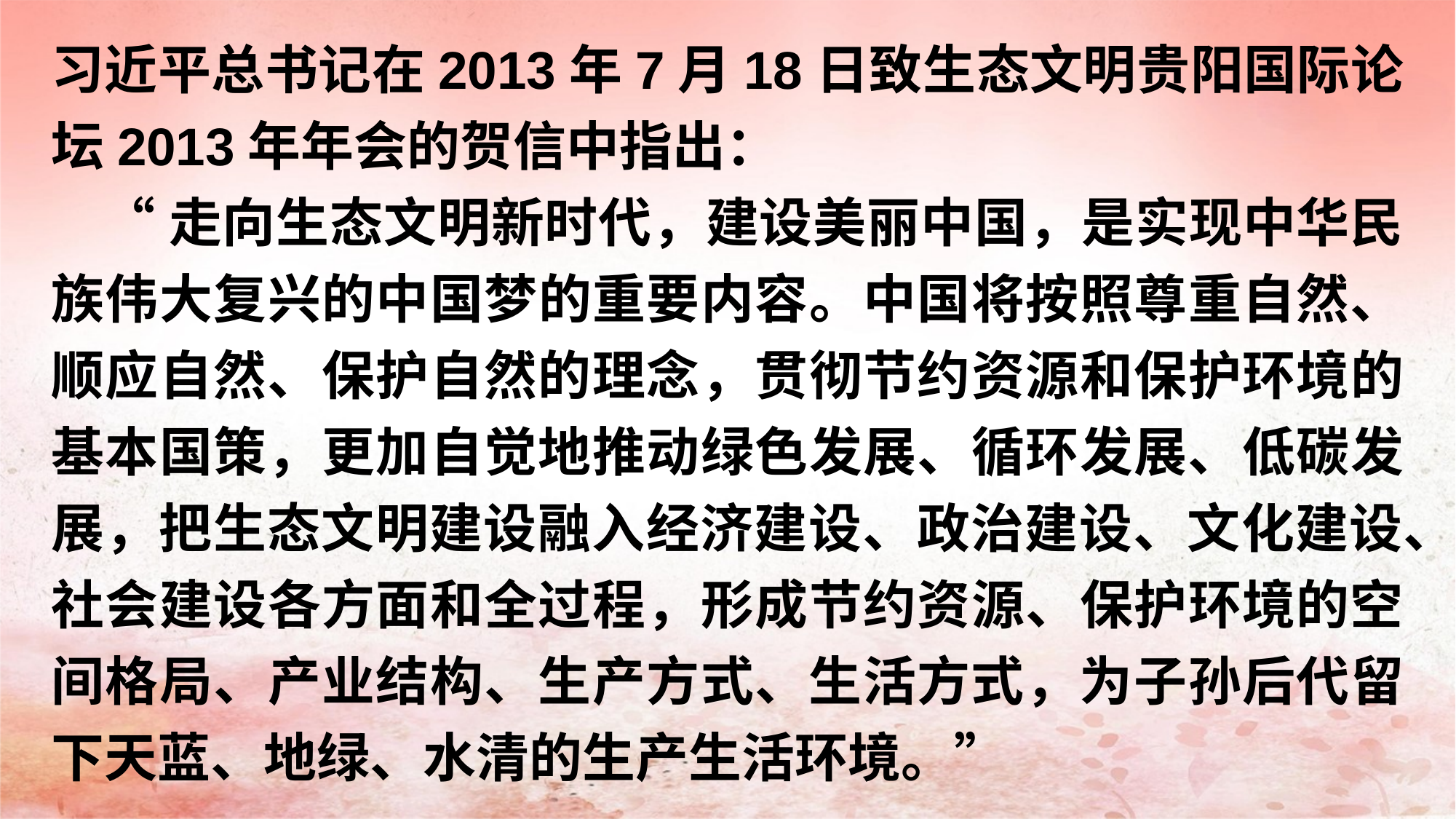

习近平总书记在2013年7月18日致生态文明贵阳国际论坛2013年年会的贺信中指出：
    “走向生态文明新时代，建设美丽中国，是实现中华民族伟大复兴的中国梦的重要内容。中国将按照尊重自然、顺应自然、保护自然的理念，贯彻节约资源和保护环境的基本国策，更加自觉地推动绿色发展、循环发展、低碳发展，把生态文明建设融入经济建设、政治建设、文化建设、社会建设各方面和全过程，形成节约资源、保护环境的空间格局、产业结构、生产方式、生活方式，为子孙后代留下天蓝、地绿、水清的生产生活环境。”